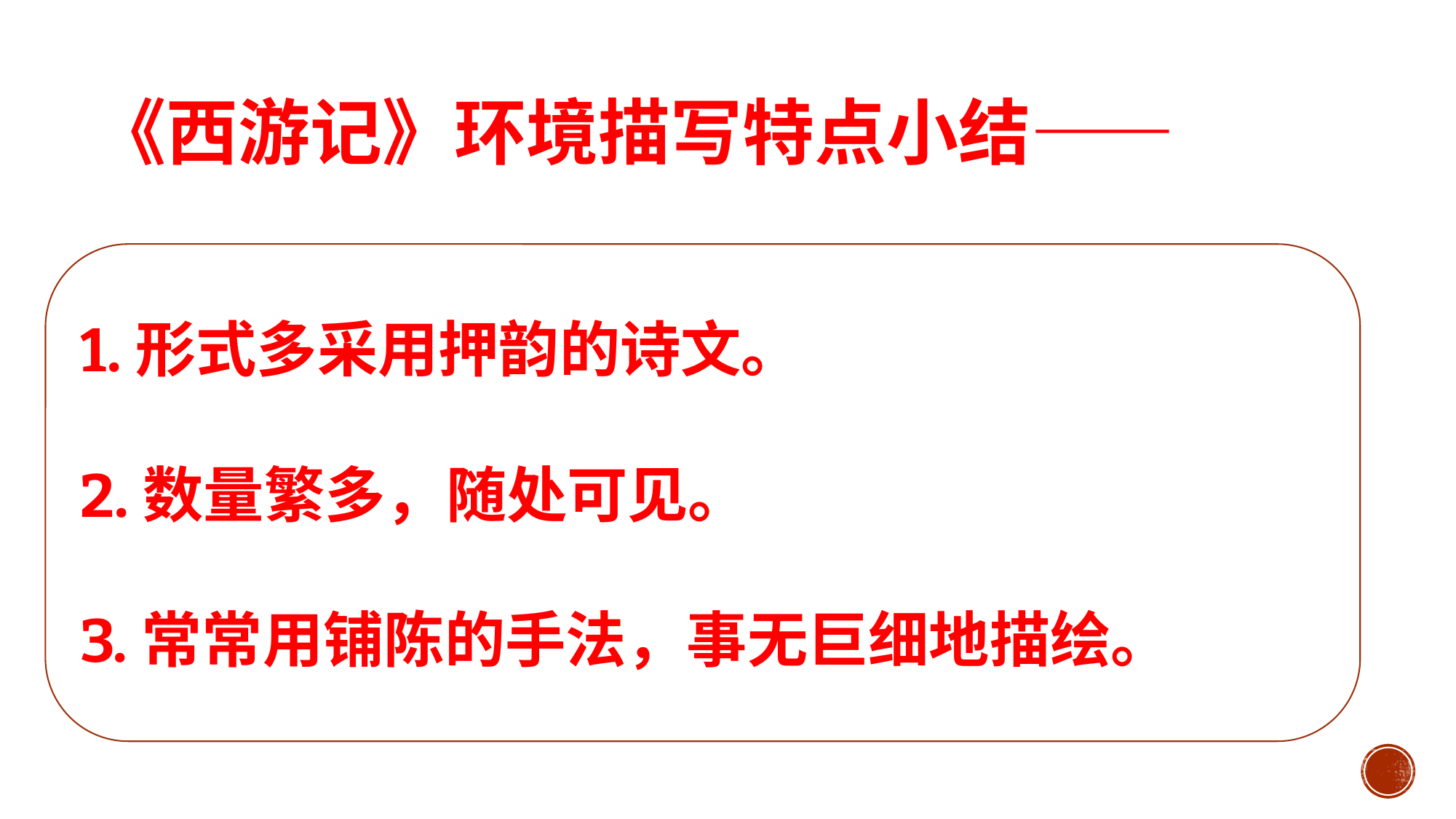

# 《西游记》环境描写特点小结——

1.形式多采用押韵的诗文。

2.数量繁多，随处可见。

3.常常用铺陈的手法，事无巨细地描绘。